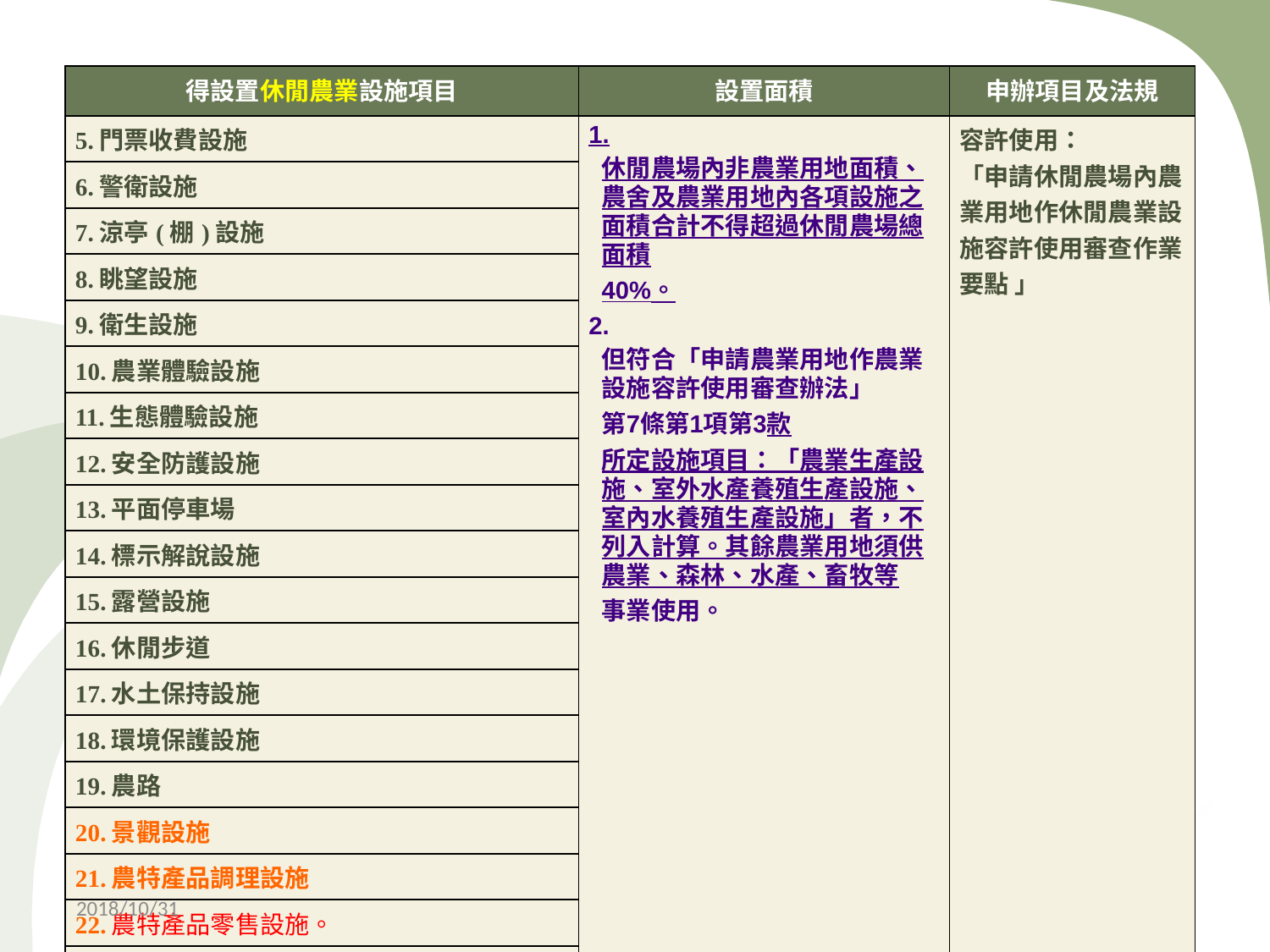

| 得設置休閒農業設施項目 | 設置面積 | 申辦項目及法規 |
| --- | --- | --- |
| 5.門票收費設施 | 1.休閒農場內非農業用地面積、農舍及農業用地內各項設施之面積合計不得超過休閒農場總面積40%。 2.但符合「申請農業用地作農業設施容許使用審查辦法」第7條第1項第3款所定設施項目：「農業生產設施、室外水產養殖生產設施、室內水養殖生產設施」者，不列入計算。其餘農業用地須供農業、森林、水產、畜牧等事業使用。 | 容許使用： 「申請休閒農場內農業用地作休閒農業設施容許使用審查作業要點 」 |
| 6.警衛設施 |  |  |
| 7.涼亭(棚)設施 |  |  |
| 8.眺望設施 |  |  |
| 9.衛生設施 |  |  |
| 10.農業體驗設施 |  |  |
| 11.生態體驗設施 |  |  |
| 12.安全防護設施 |  |  |
| 13.平面停車場 |  |  |
| 14.標示解說設施 |  |  |
| 15.露營設施 |  |  |
| 16.休閒步道 |  |  |
| 17.水土保持設施 |  |  |
| 18.環境保護設施 |  |  |
| 19.農路 |  |  |
| 20.景觀設施 |  |  |
| 21.農特產品調理設施 |  |  |
| 22.農特產品零售設施。 |  |  |
| 23.其他經直轄市、縣（市）主管機關核准與休閒農業相關之休閒農業設施。 |  |  |
2018/10/31
# 休19